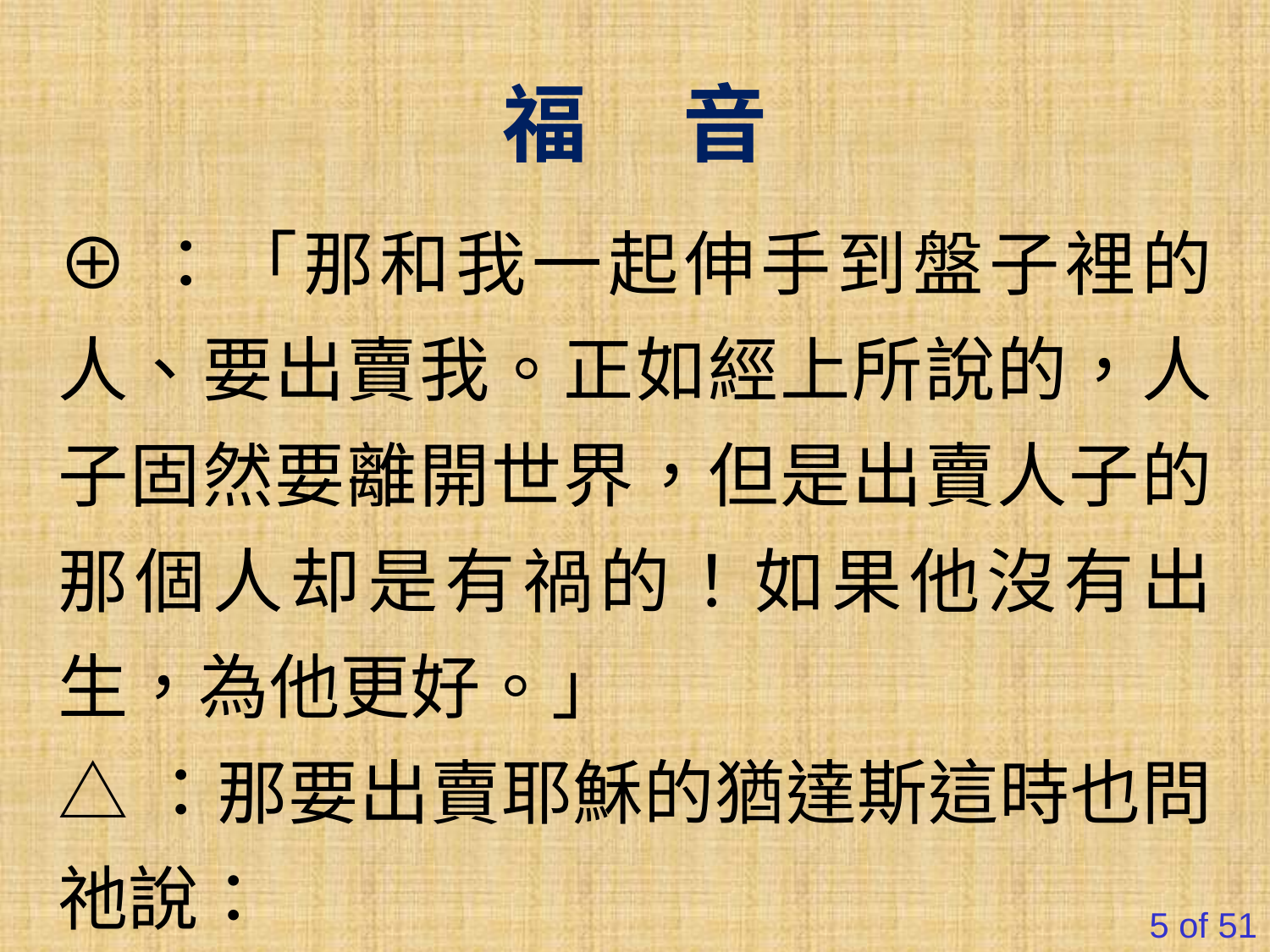

福     音

⊕：「那和我一起伸手到盤子裡的人、要出賣我。正如經上所說的，人子固然要離開世界，但是出賣人子的那個人却是有禍的！如果他沒有出生，為他更好。」
△：那要出賣耶穌的猶達斯這時也問祂說：
5 of 51